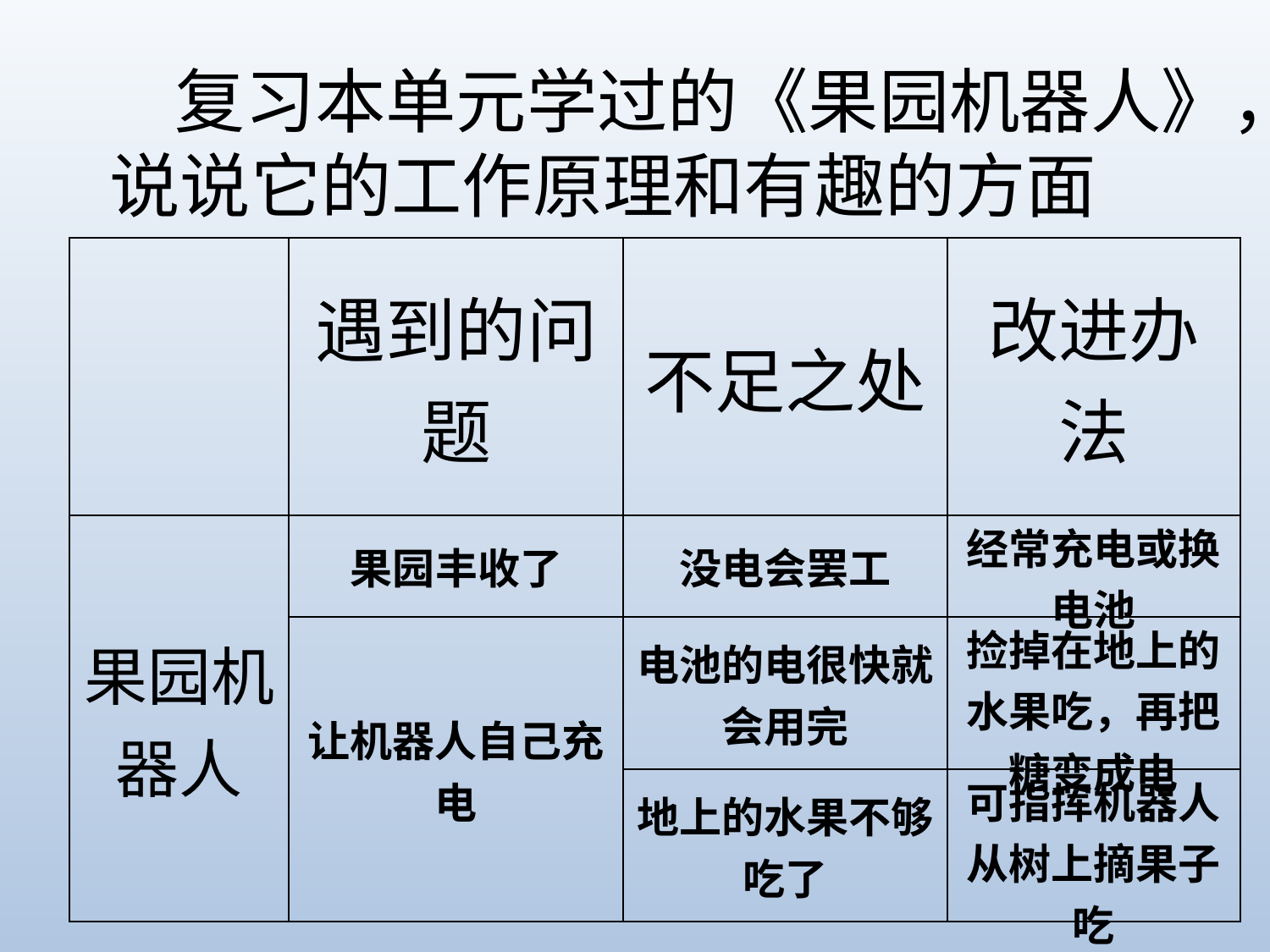

复习本单元学过的《果园机器人》，
说说它的工作原理和有趣的方面
|  | 遇到的问题 | 不足之处 | 改进办法 |
| --- | --- | --- | --- |
| 果园机器人 | 果园丰收了 | 没电会罢工 | 经常充电或换电池 |
|  | 让机器人自己充电 | 电池的电很快就会用完 | 捡掉在地上的水果吃，再把糖变成电 |
|  |  | 地上的水果不够吃了 | 可指挥机器人从树上摘果子吃 |